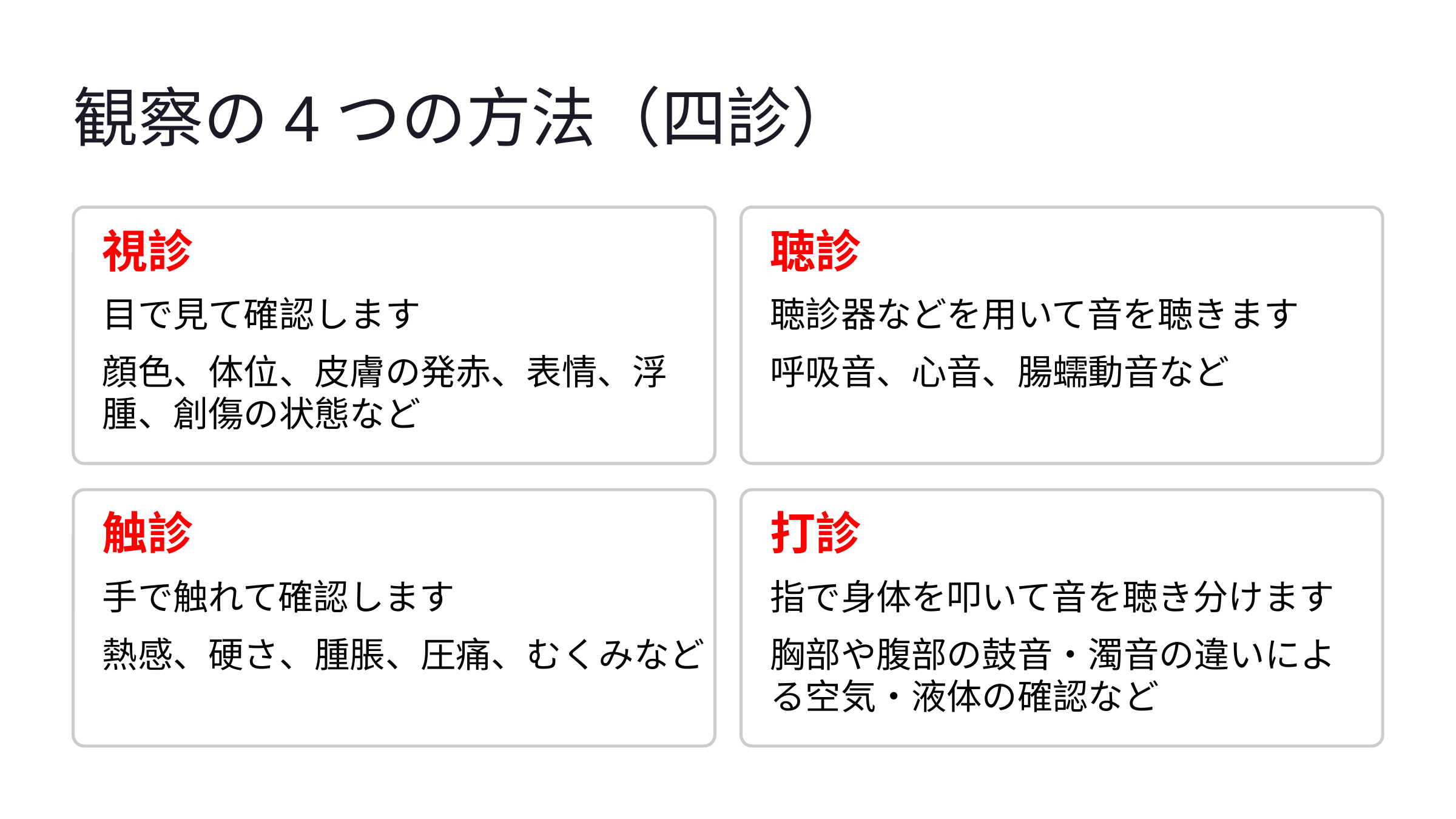

観察の4つの方法（四診）

視診
聴診
目で見て確認します
聴診器などを用いて音を聴きます
顔色、体位、皮膚の発赤、表情、浮腫、創傷の状態など
呼吸音、心音、腸蠕動音など

触診
打診
手で触れて確認します
指で身体を叩いて音を聴き分けます
熱感、硬さ、腫脹、圧痛、むくみなど
胸部や腹部の鼓音・濁音の違いによる空気・液体の確認など